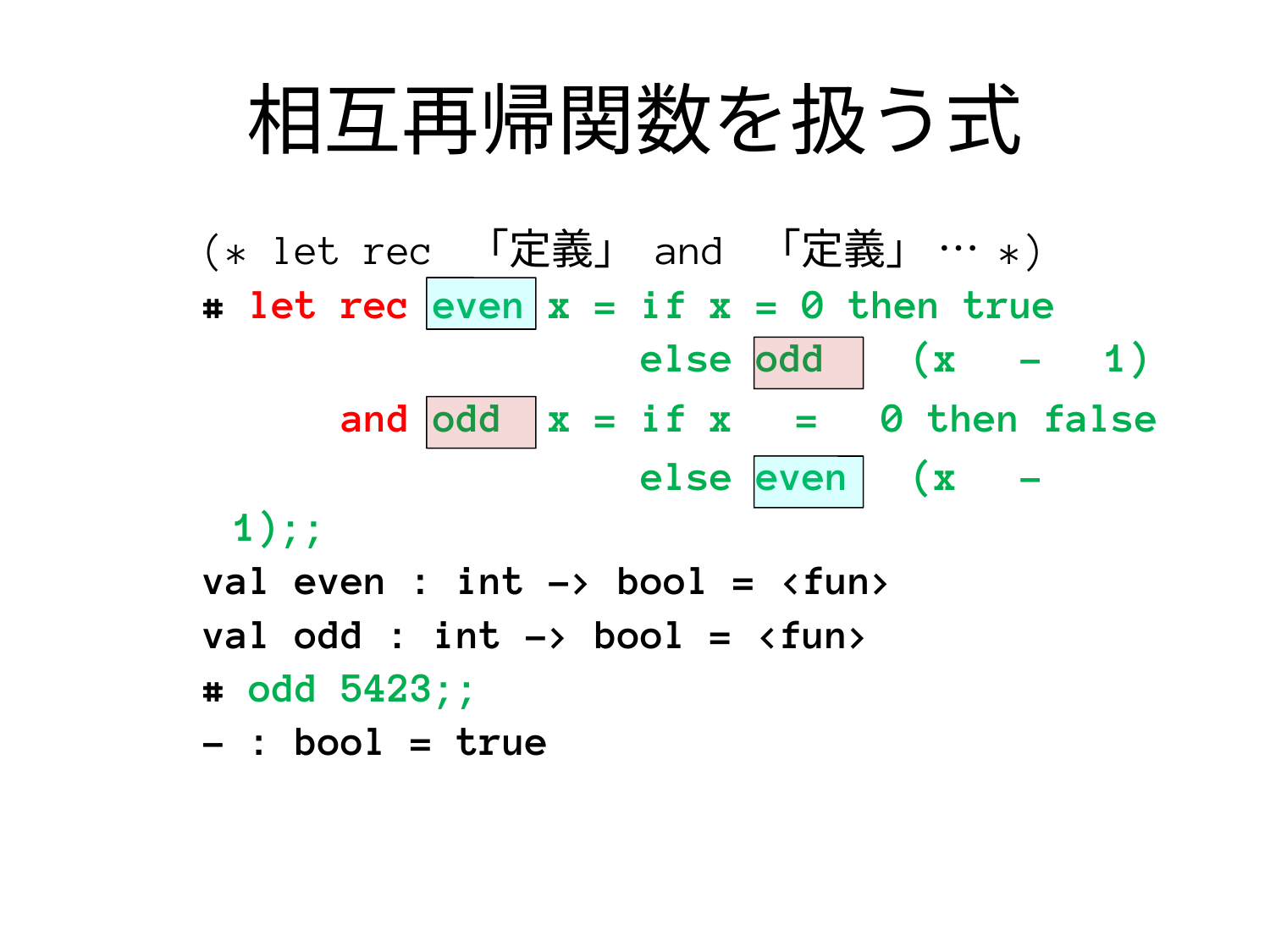

# 相互再帰関数を扱う式
(* let rec 「定義」 and 「定義」 … *)
# let rec even x = if x = 0 then true
                   else odd 　(x　-　1)‏
      and odd  x = if x　=　0 then false
                   else even　(x　-　1);;
val even : int -> bool = <fun>
val odd : int -> bool = <fun>
# odd 5423;;
- : bool = true